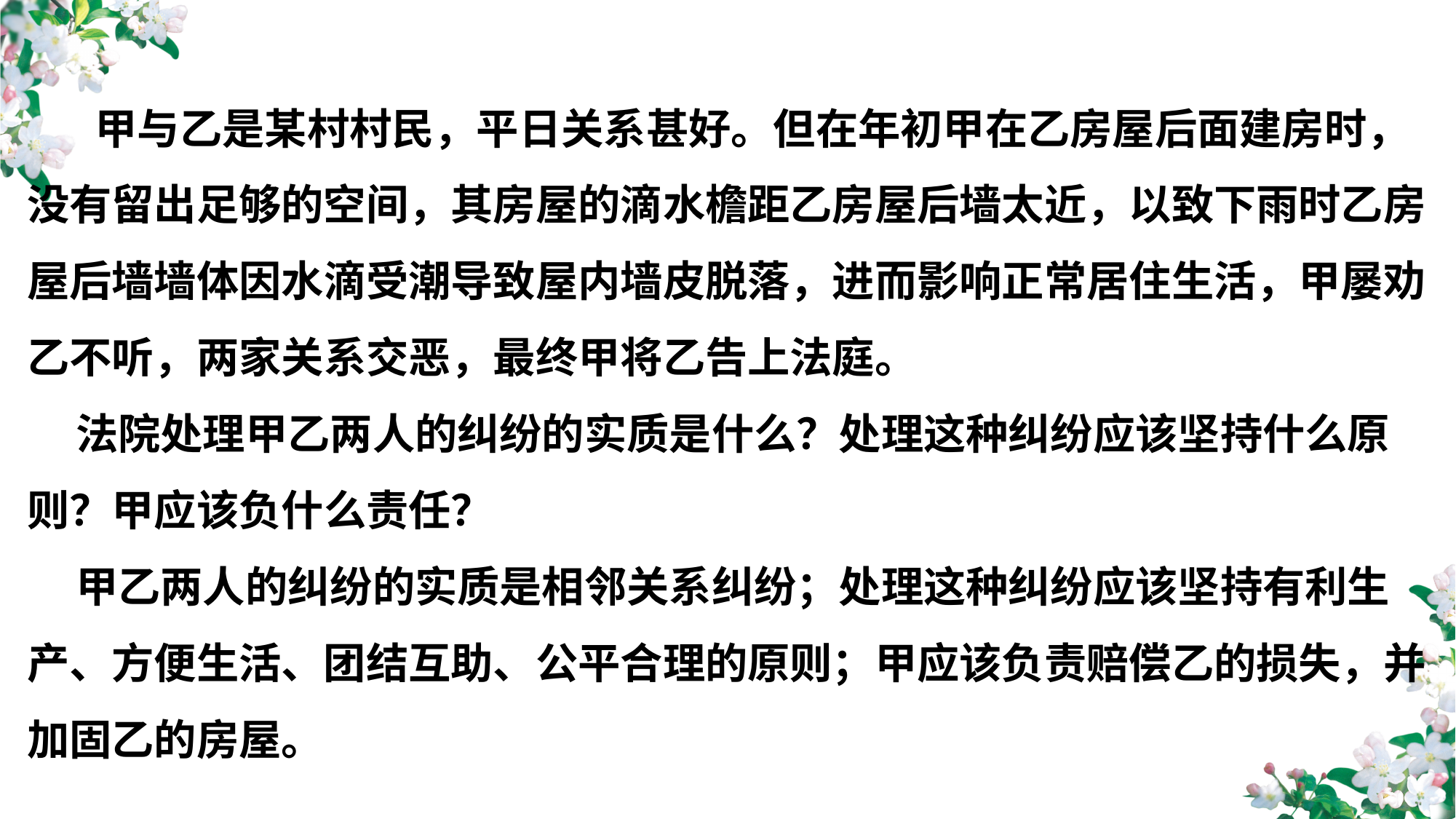

甲与乙是某村村民，平日关系甚好。但在年初甲在乙房屋后面建房时，没有留出足够的空间，其房屋的滴水檐距乙房屋后墙太近，以致下雨时乙房屋后墙墙体因水滴受潮导致屋内墙皮脱落，进而影响正常居住生活，甲屡劝乙不听，两家关系交恶，最终甲将乙告上法庭。
    法院处理甲乙两人的纠纷的实质是什么？处理这种纠纷应该坚持什么原则？甲应该负什么责任？
    甲乙两人的纠纷的实质是相邻关系纠纷；处理这种纠纷应该坚持有利生产、方便生活、团结互助、公平合理的原则；甲应该负责赔偿乙的损失，并加固乙的房屋。